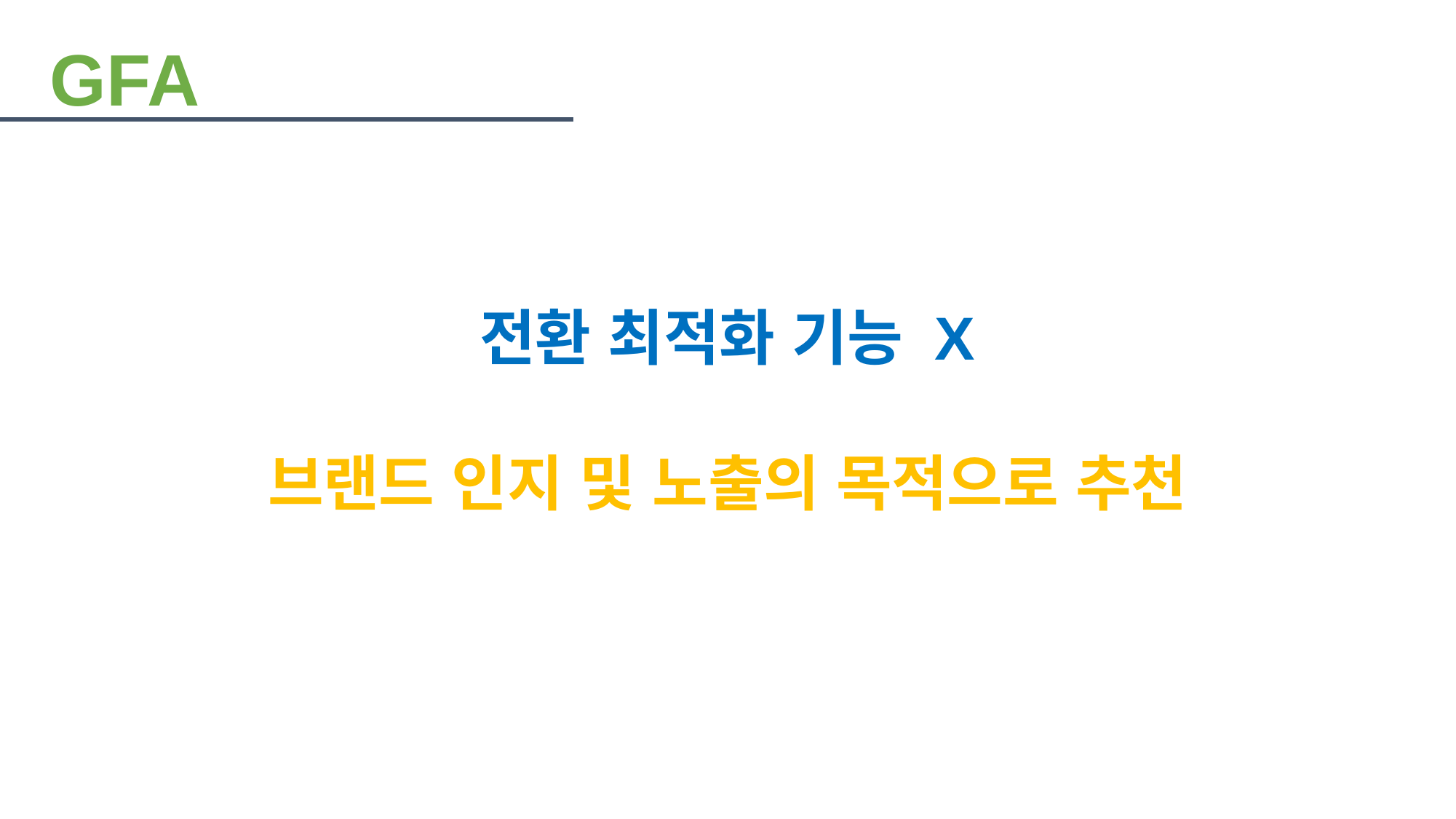

GFA
전환 최적화 기능 X

브랜드 인지 및 노출의 목적으로 추천